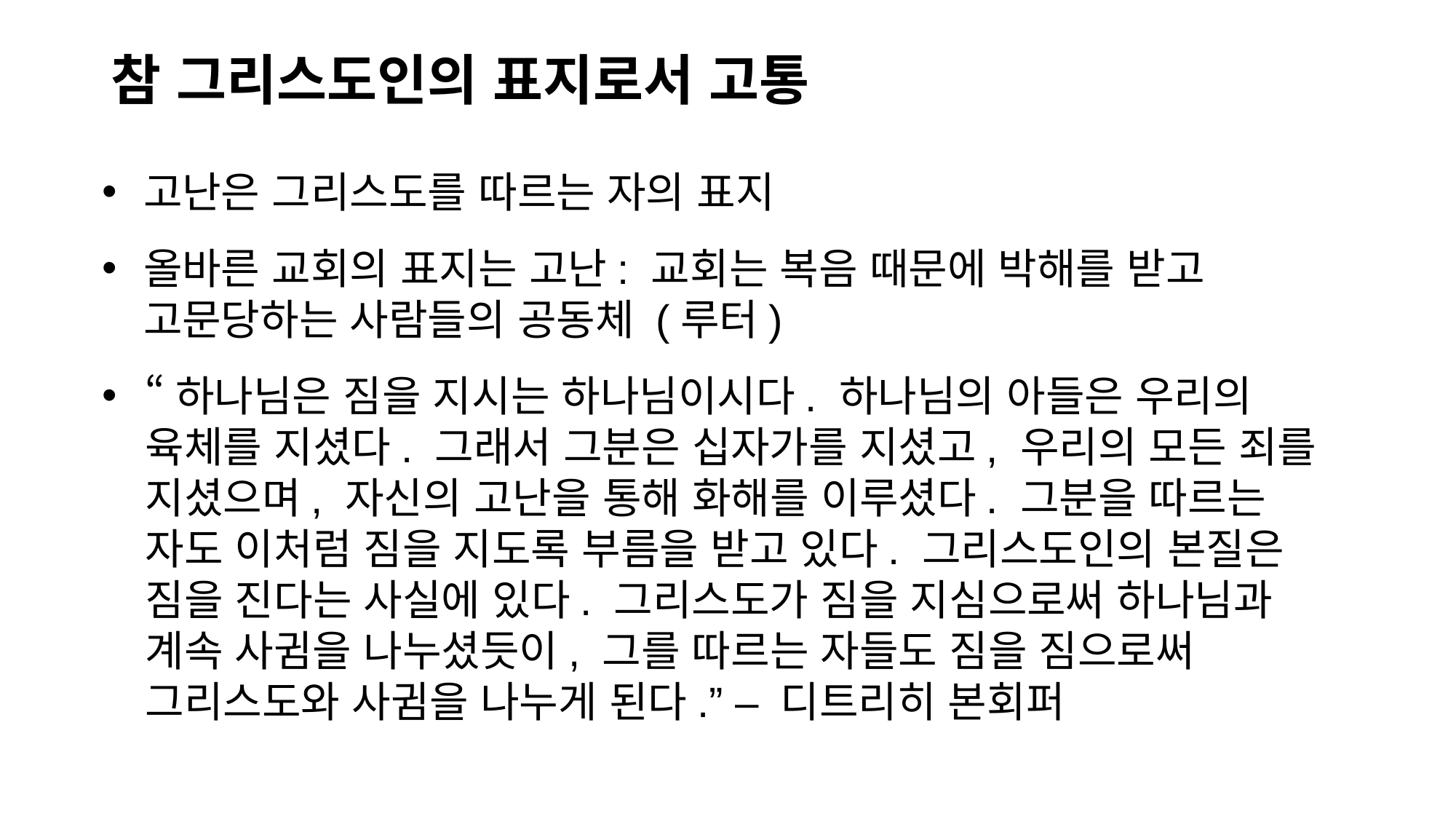

# 참 그리스도인의 표지로서 고통
고난은 그리스도를 따르는 자의 표지

올바른 교회의 표지는 고난: 교회는 복음 때문에 박해를 받고 고문당하는 사람들의 공동체 (루터)

“하나님은 짐을 지시는 하나님이시다. 하나님의 아들은 우리의 육체를 지셨다. 그래서 그분은 십자가를 지셨고, 우리의 모든 죄를 지셨으며, 자신의 고난을 통해 화해를 이루셨다. 그분을 따르는 자도 이처럼 짐을 지도록 부름을 받고 있다. 그리스도인의 본질은 짐을 진다는 사실에 있다. 그리스도가 짐을 지심으로써 하나님과 계속 사귐을 나누셨듯이, 그를 따르는 자들도 짐을 짐으로써 그리스도와 사귐을 나누게 된다.” – 디트리히 본회퍼